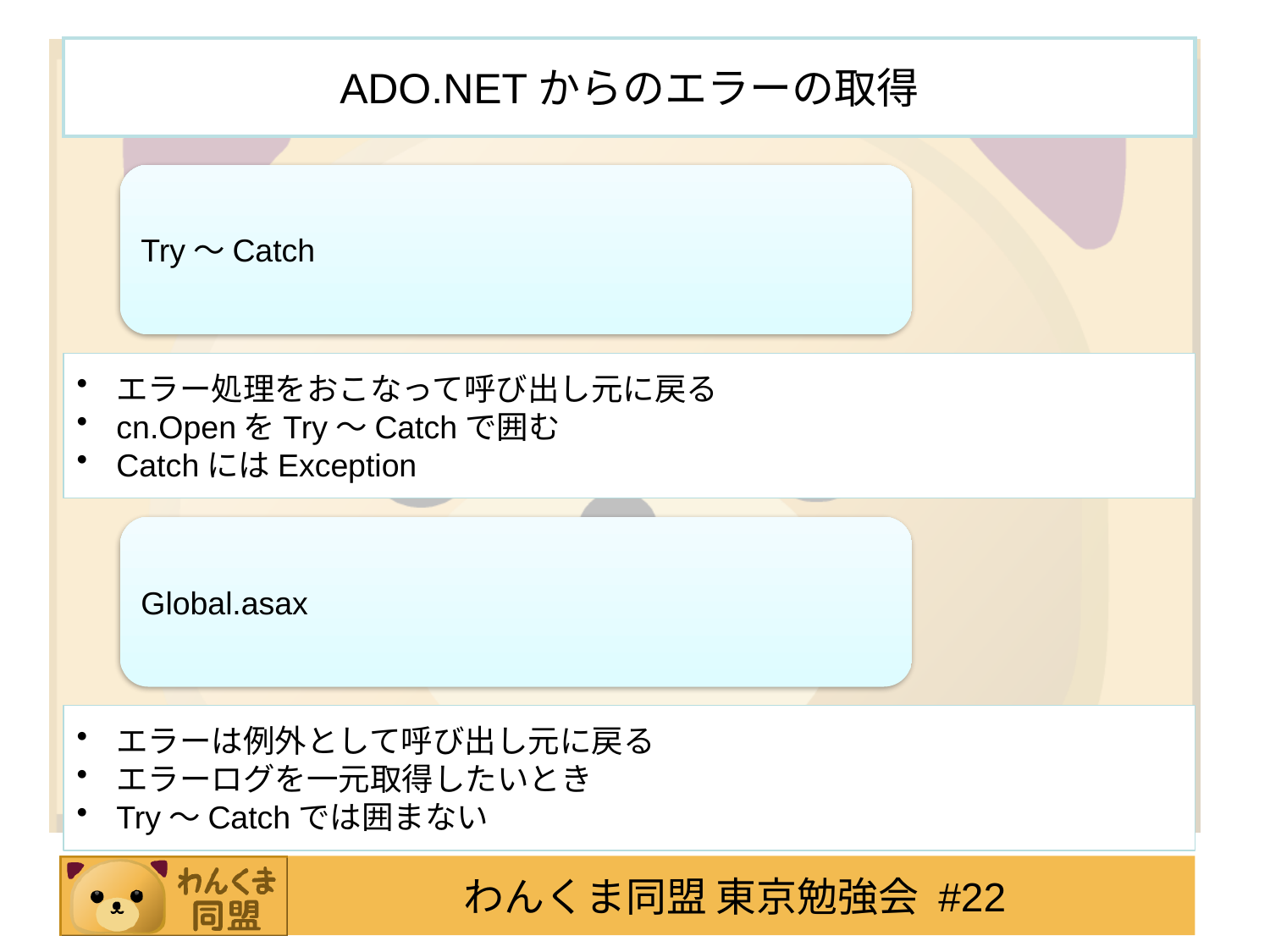

# ADO.NETからのエラーの取得
Try～Catch
cn.OpenをTry～Catchで囲む
CatchにはException
Global.asax
エラーは例外として呼び出し元に戻る
Try～Catchでは囲まない
エラー処理をおこなって呼び出し元に戻る
エラーログを一元取得したいとき